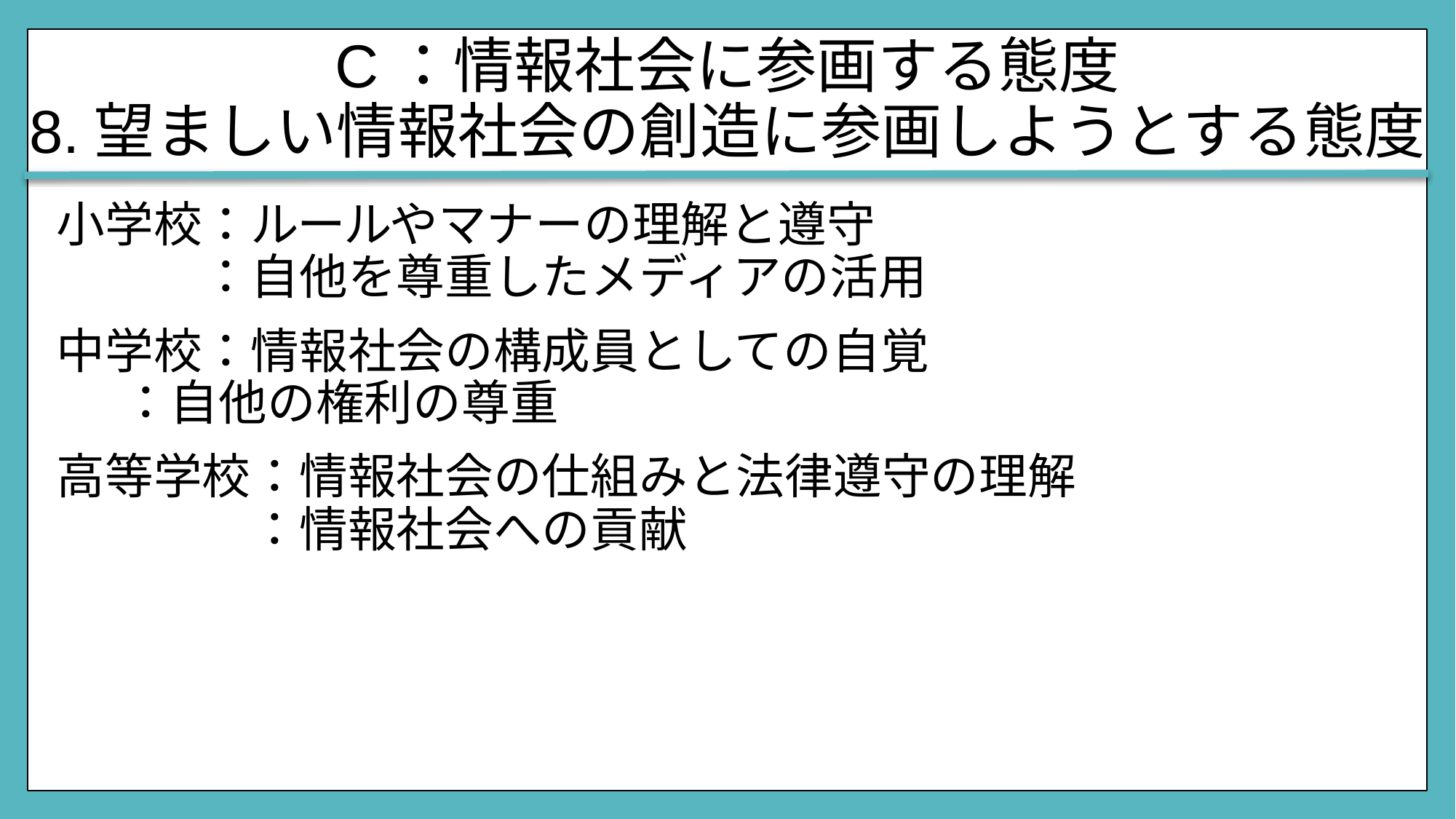

# C：情報社会に参画する態度 8.望ましい情報社会の創造に参画しようとする態度
小学校：ルールやマナーの理解と遵守
　　　：自他を尊重したメディアの活用
中学校：情報社会の構成員としての自覚
      ：自他の権利の尊重
高等学校：情報社会の仕組みと法律遵守の理解
　　　　：情報社会への貢献